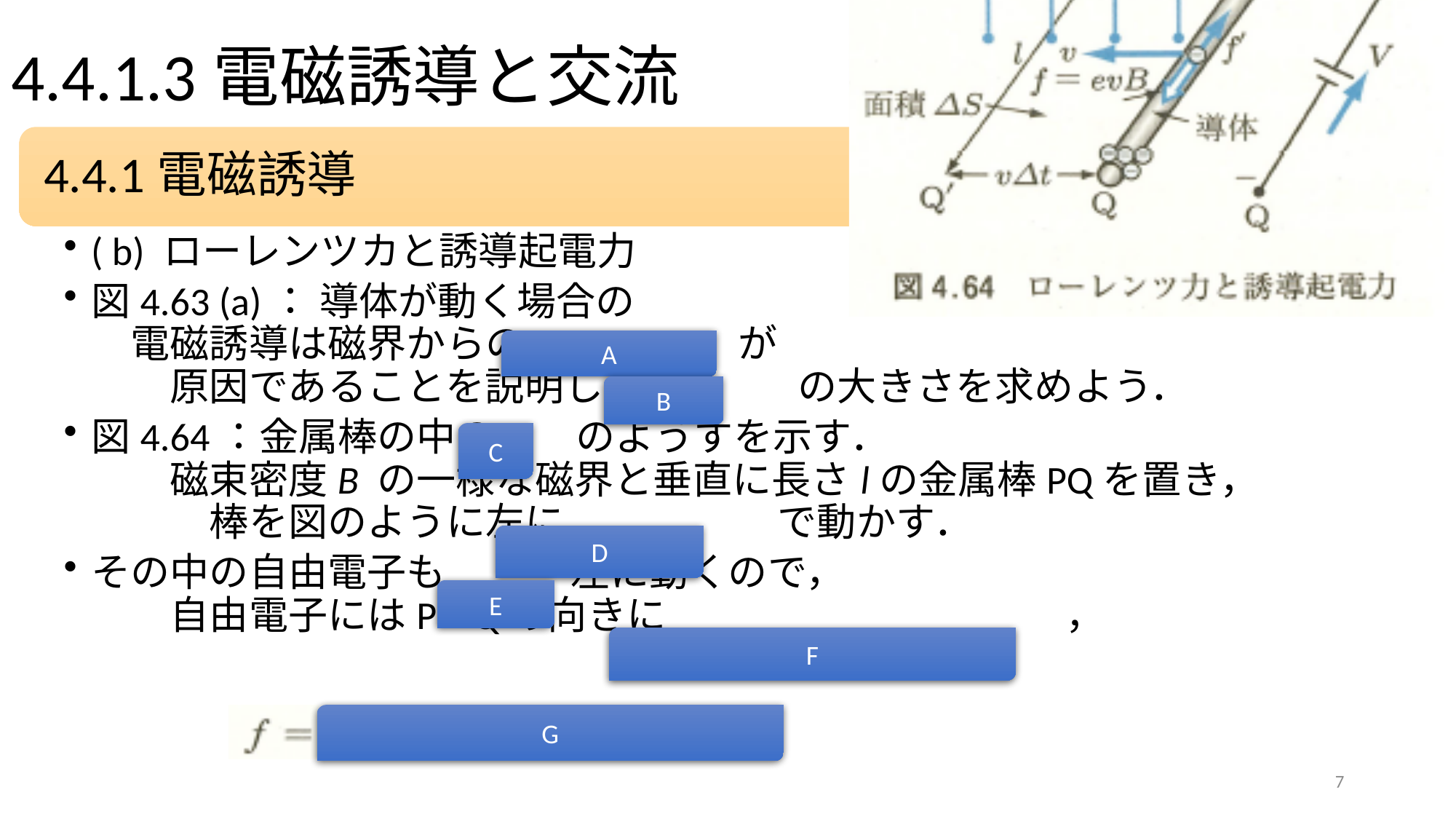

# 4.4.1.3電磁誘導と交流

4.4.1電磁誘導
( b) ローレンツカと誘導起電力
図4.63 (a)： 導体が動く場合の
　電磁誘導は磁界からの                        が
　　原因であることを説明しその             の大きさを求めよう．
図4.64：金属棒の中の         のようすを示す．
　　磁束密度B の一様な磁界と垂直に長さlの金属棒PQを置き，
　　　棒を図のように左に                        で動かす．
その中の自由電子も              左に動くので，
　　自由電子にはP→Qの向きに                                             ，

A
B
C
D
E
F

G
7